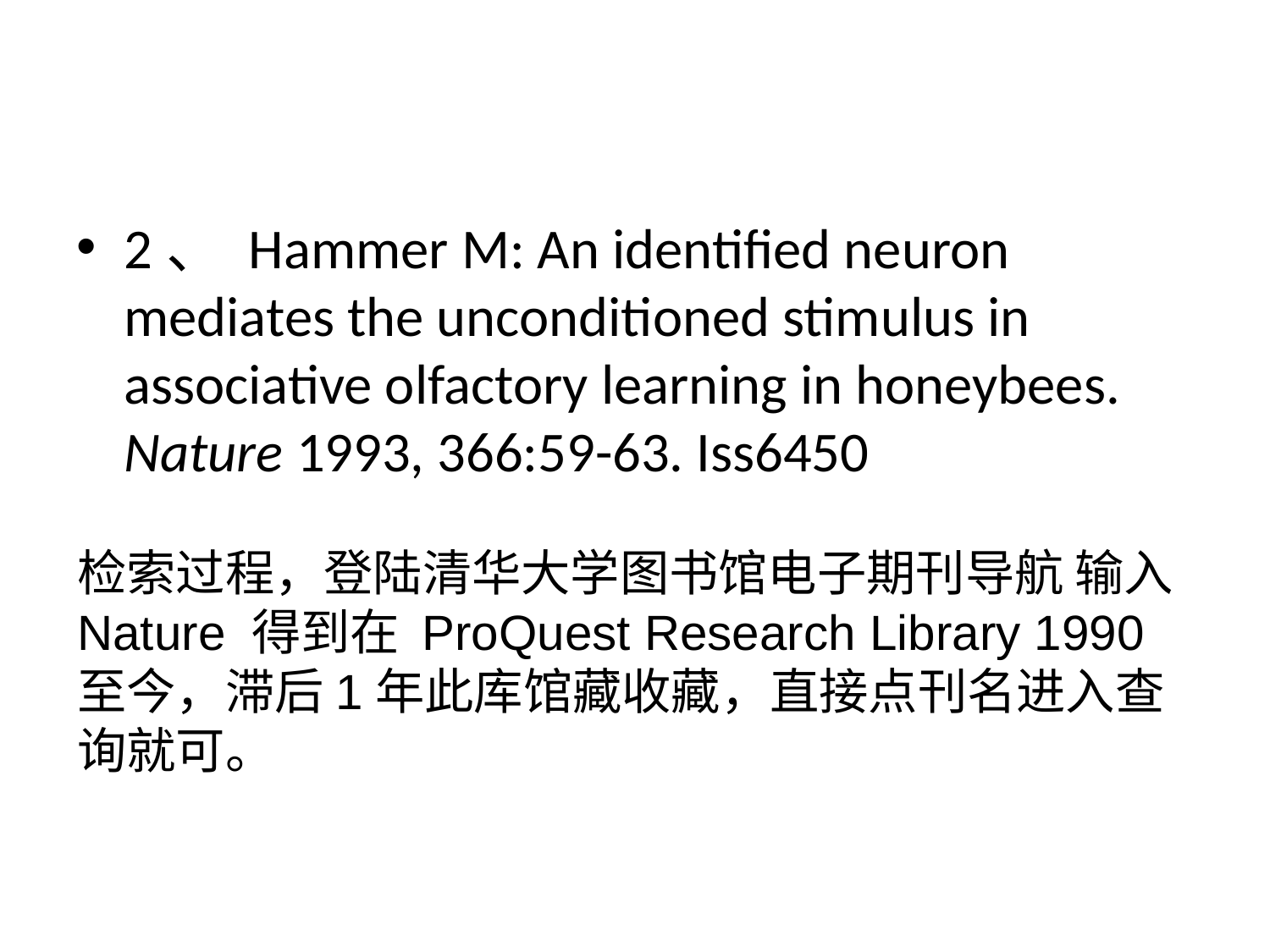

#
2、 Hammer M: An identified neuron mediates the unconditioned stimulus in associative olfactory learning in honeybees. Nature 1993, 366:59-63. Iss6450

检索过程，登陆清华大学图书馆电子期刊导航 输入Nature 得到在 ProQuest Research Library 1990 至今，滞后1年此库馆藏收藏，直接点刊名进入查询就可。